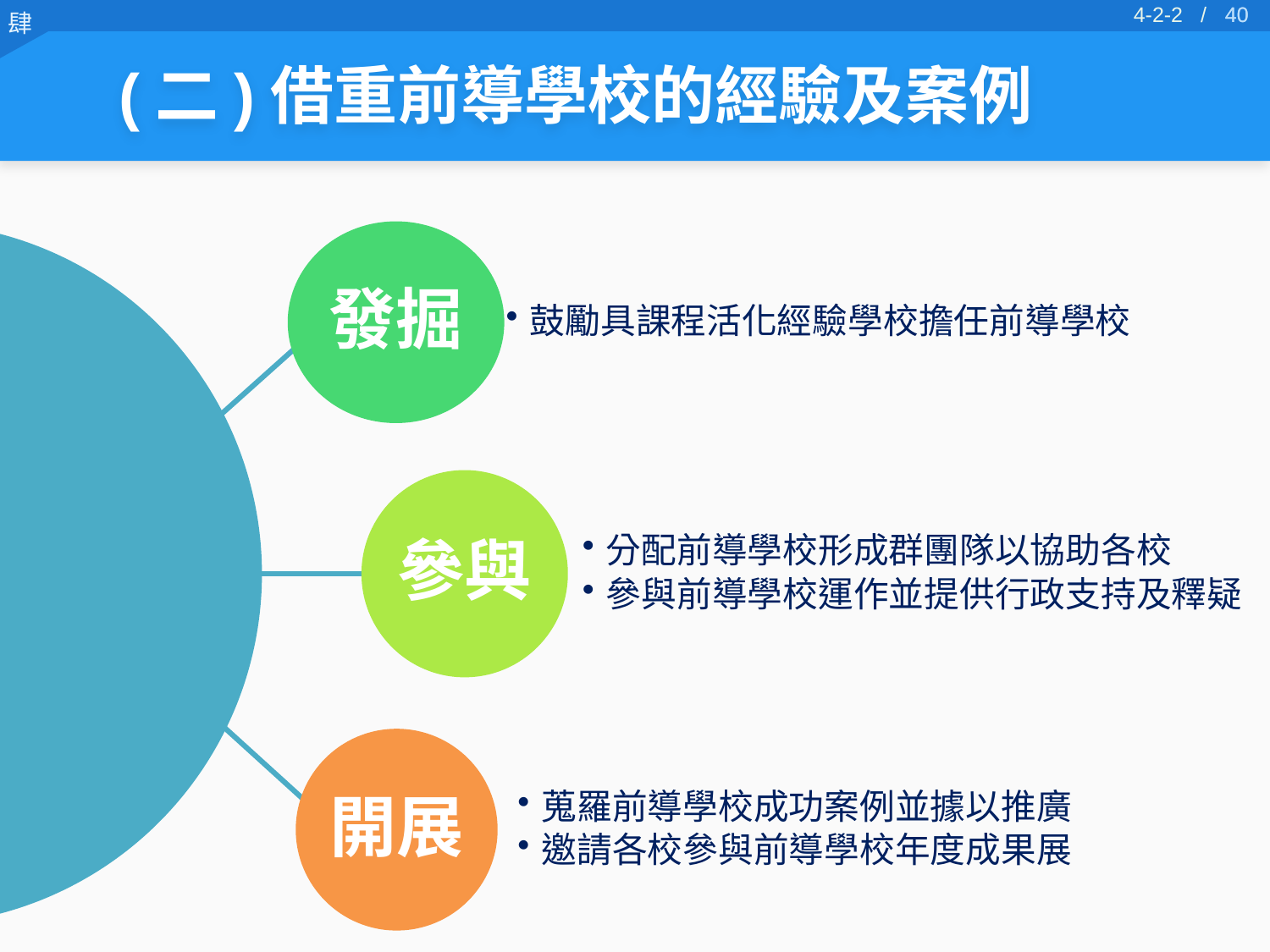

40
40
4-2-2   /
(二)借重前導學校的經驗及案例
發掘
鼓勵具課程活化經驗學校擔任前導學校

參與
分配前導學校形成群團隊以協助各校
參與前導學校運作並提供行政支持及釋疑

開展
蒐羅前導學校成功案例並據以推廣
邀請各校參與前導學校年度成果展